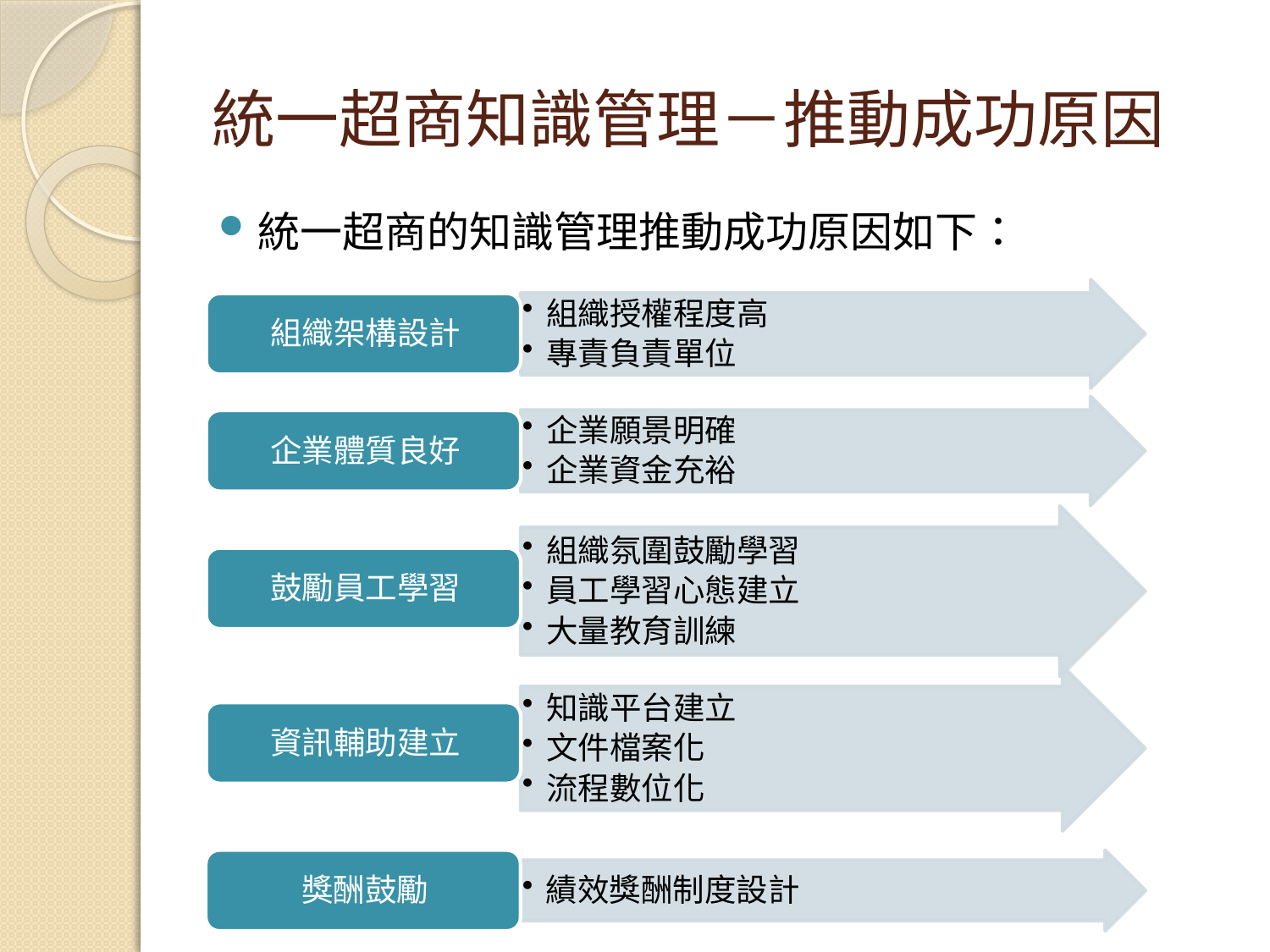

# 統一超商知識管理－推動成功原因
統一超商的知識管理推動成功原因如下：
組織授權程度高
專責負責單位
組織架構設計
企業願景明確
企業資金充裕
企業體質良好
組織氛圍鼓勵學習
員工學習心態建立
大量教育訓練
鼓勵員工學習
知識平台建立
文件檔案化
流程數位化
資訊輔助建立
績效獎酬制度設計
獎酬鼓勵